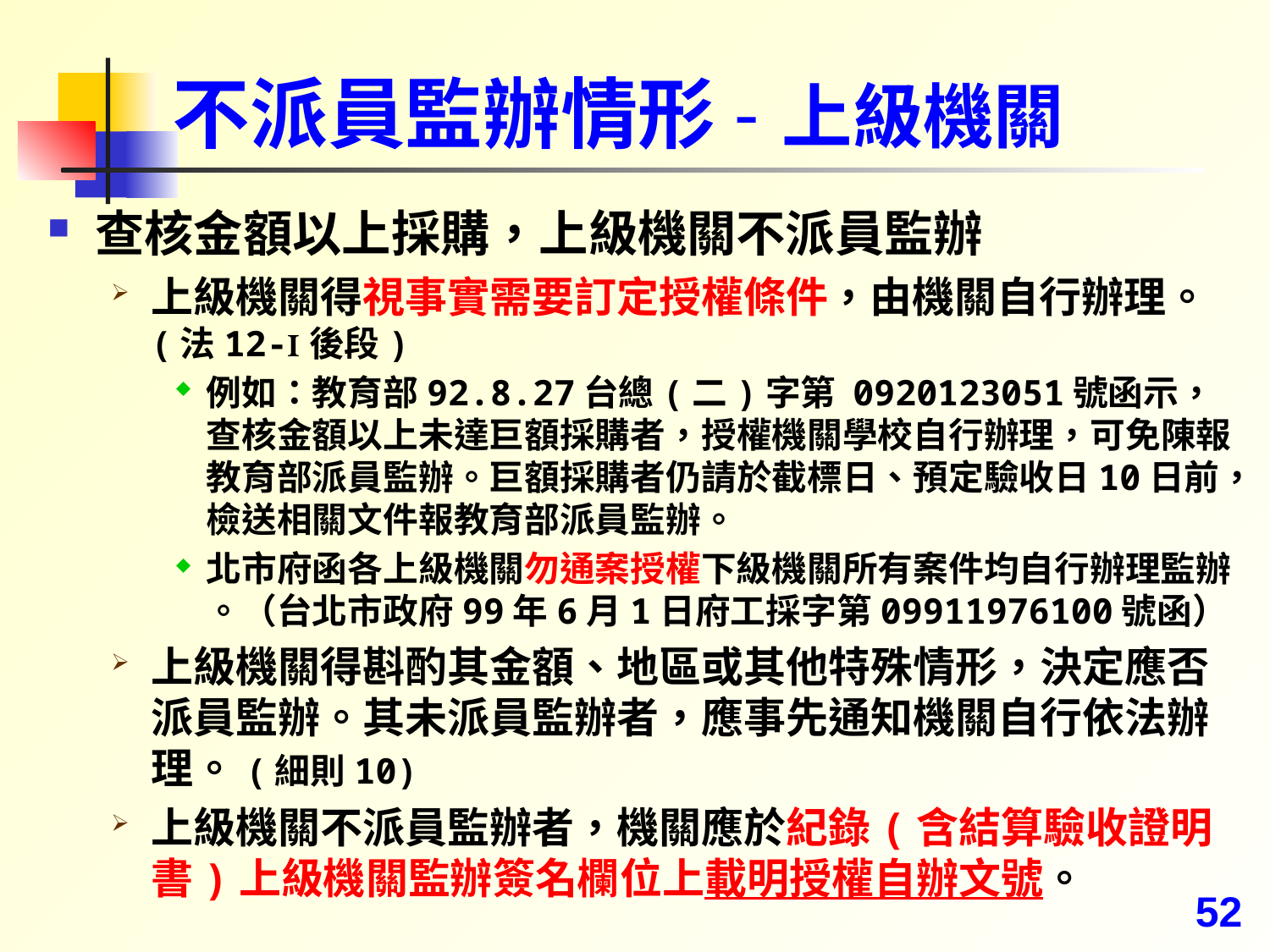

# 不派員監辦情形-上級機關
查核金額以上採購，上級機關不派員監辦
上級機關得視事實需要訂定授權條件，由機關自行辦理。(法12-Ⅰ後段)
例如：教育部92.8.27台總(二)字第 0920123051號函示，查核金額以上未達巨額採購者，授權機關學校自行辦理，可免陳報教育部派員監辦。巨額採購者仍請於截標日、預定驗收日10日前，檢送相關文件報教育部派員監辦。
北市府函各上級機關勿通案授權下級機關所有案件均自行辦理監辦 。（台北市政府99年6月1日府工採字第09911976100號函）
上級機關得斟酌其金額、地區或其他特殊情形，決定應否派員監辦。其未派員監辦者，應事先通知機關自行依法辦理。(細則10)
上級機關不派員監辦者，機關應於紀錄(含結算驗收證明書)上級機關監辦簽名欄位上載明授權自辦文號。
52